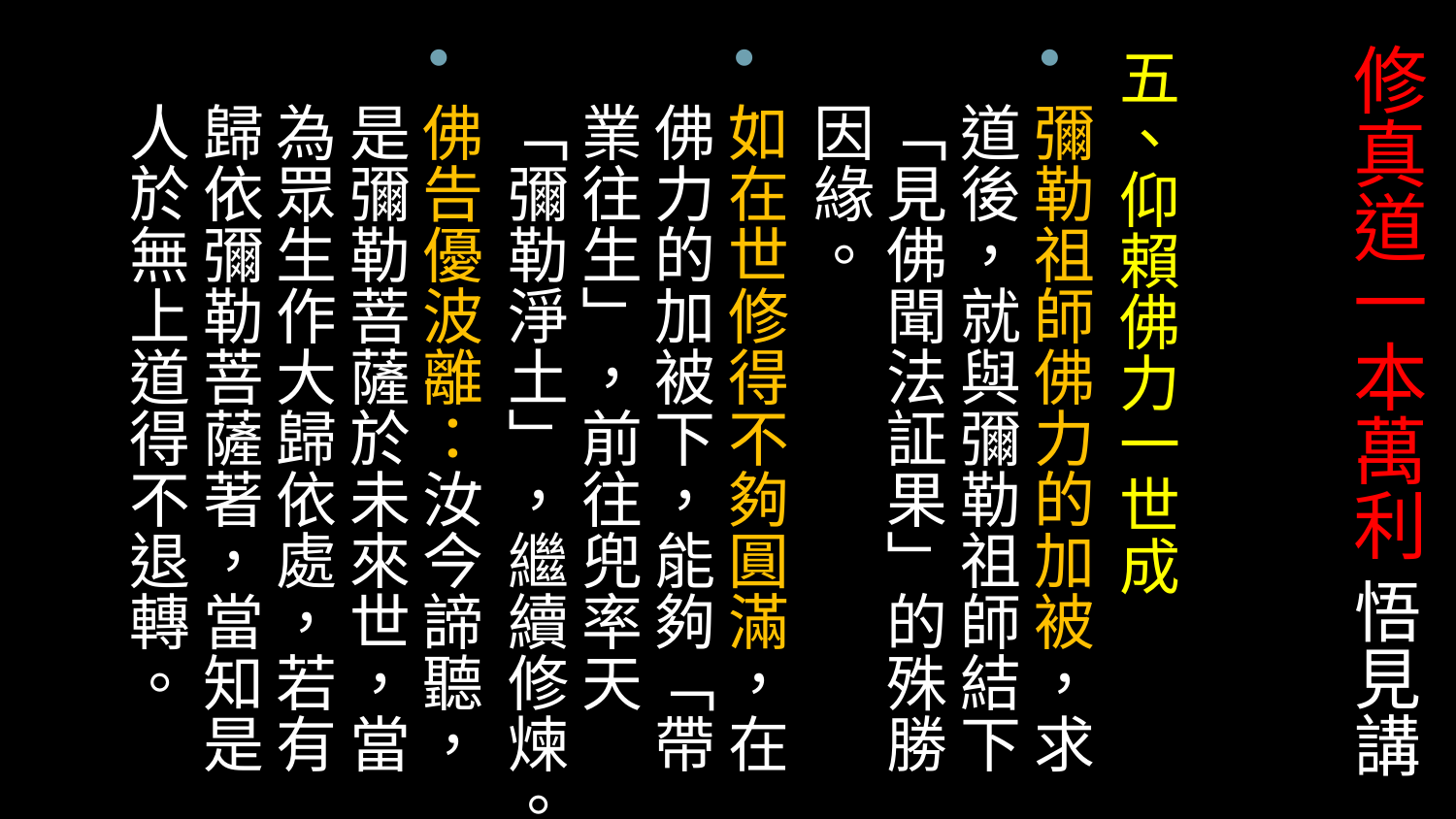

五、仰賴佛力一世成
彌勒祖師佛力的加被，求道後，就與彌勒祖師結下「見佛聞法証果」的殊勝因緣。
如在世修得不夠圓滿，在佛力的加被下，能夠「帶業往生」，前往兜率天「彌勒淨土」，繼續修煉。
佛告優波離：汝今諦聽，是彌勒菩薩於未來世，當為眾生作大歸依處，若有歸依彌勒菩薩著，當知是人於無上道得不退轉。

# 修真道一本萬利 悟見講